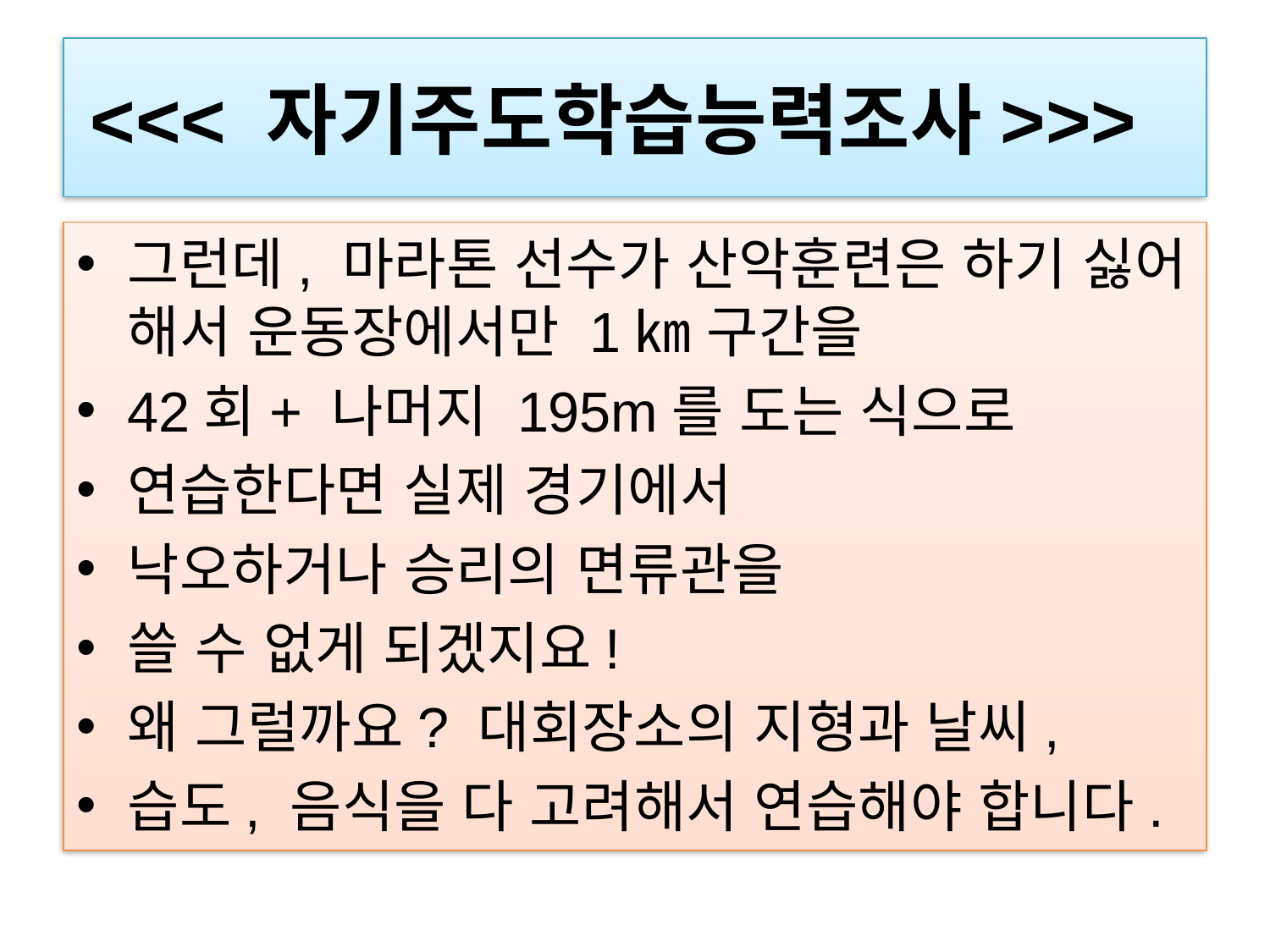

# <<< 자기주도학습능력조사>>>
그런데, 마라톤 선수가 산악훈련은 하기 싫어 해서 운동장에서만 1㎞ 구간을
42회+ 나머지 195m를 도는 식으로
연습한다면 실제 경기에서
낙오하거나 승리의 면류관을
쓸 수 없게 되겠지요!
왜 그럴까요? 대회장소의 지형과 날씨,
습도, 음식을 다 고려해서 연습해야 합니다.